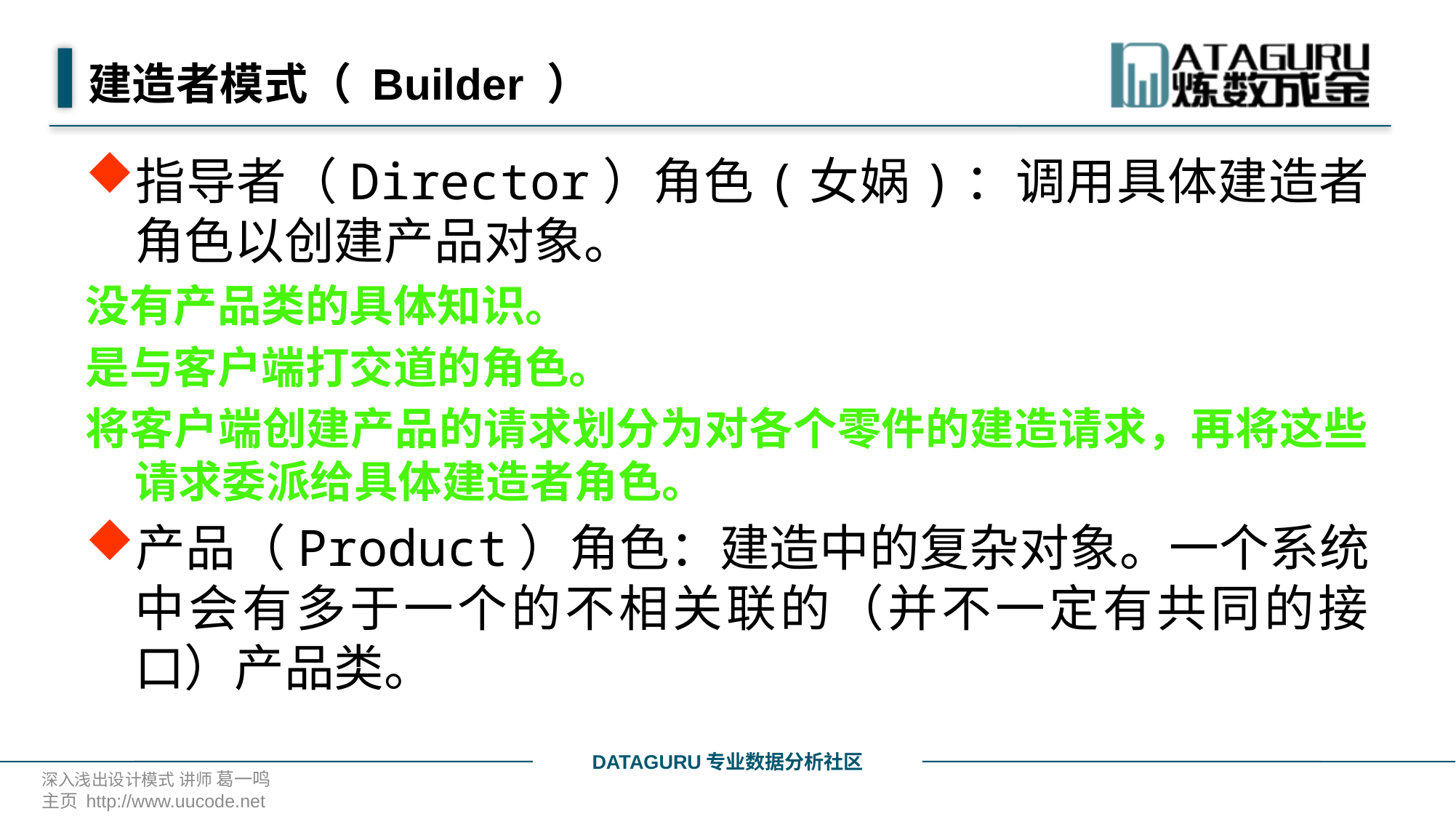

# 建造者模式（ Builder ）
指导者（Director）角色(女娲)：调用具体建造者角色以创建产品对象。
没有产品类的具体知识。
是与客户端打交道的角色。
将客户端创建产品的请求划分为对各个零件的建造请求，再将这些请求委派给具体建造者角色。
产品（Product）角色：建造中的复杂对象。一个系统中会有多于一个的不相关联的（并不一定有共同的接口）产品类。